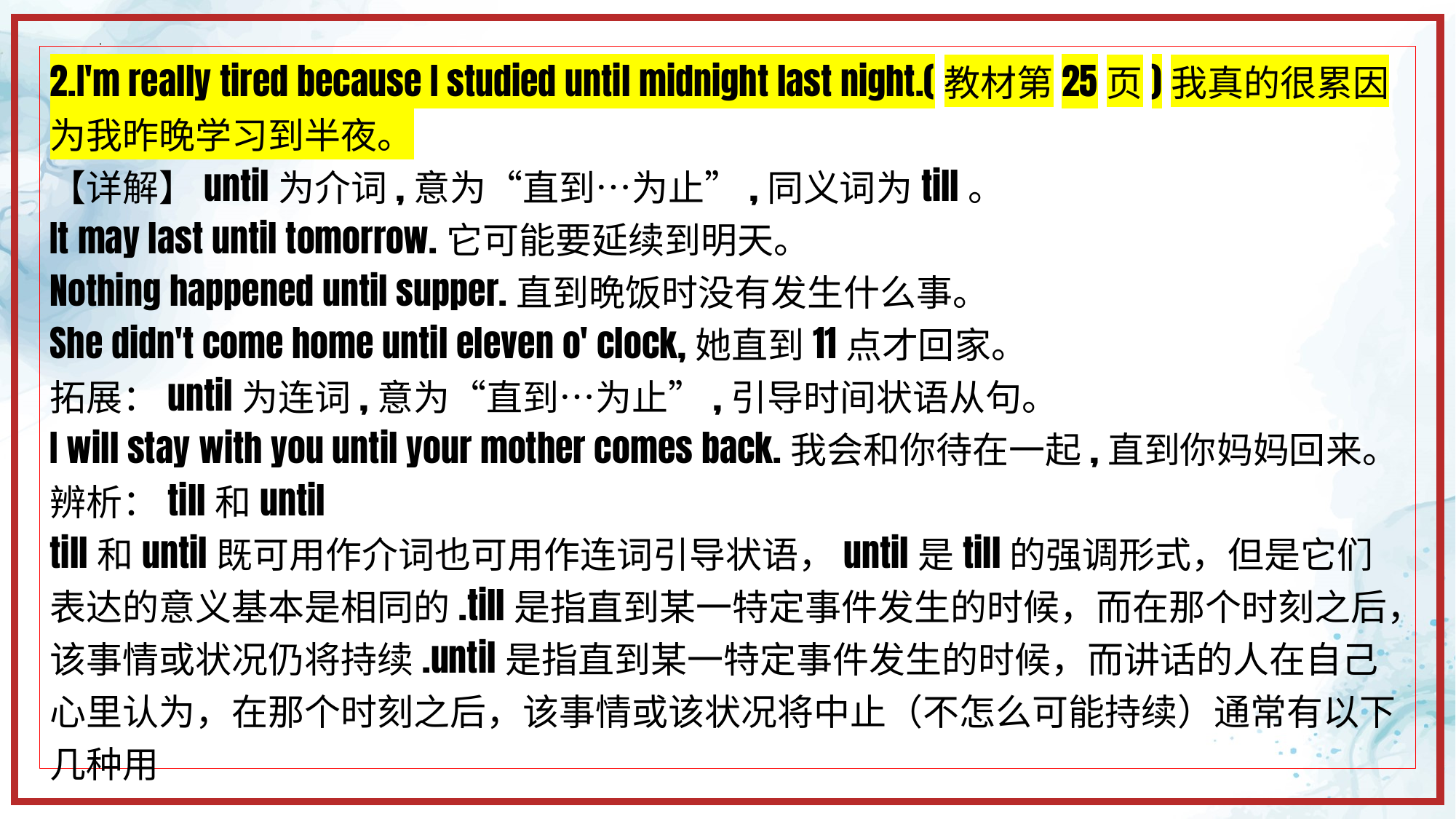

2.I'm really tired because I studied until midnight last night.(教材第25页)我真的很累因为我昨晚学习到半夜。
【详解】until为介词,意为“直到…为止”,同义词为till。
It may last until tomorrow.它可能要延续到明天。
Nothing happened until supper.直到晩饭时没有发生什么事。
She didn't come home until eleven o' clock,她直到11点才回家。
拓展：until为连词,意为“直到…为止”,引导时间状语从句。
I will stay with you until your mother comes back.我会和你待在一起,直到你妈妈回来。
辨析：till和until
till和until既可用作介词也可用作连词引导状语，until是till的强调形式，但是它们表达的意义基本是相同的.till是指直到某一特定事件发生的时候，而在那个时刻之后，该事情或状况仍将持续.until是指直到某一特定事件发生的时候，而讲话的人在自己心里认为，在那个时刻之后，该事情或该状况将中止（不怎么可能持续）通常有以下几种用